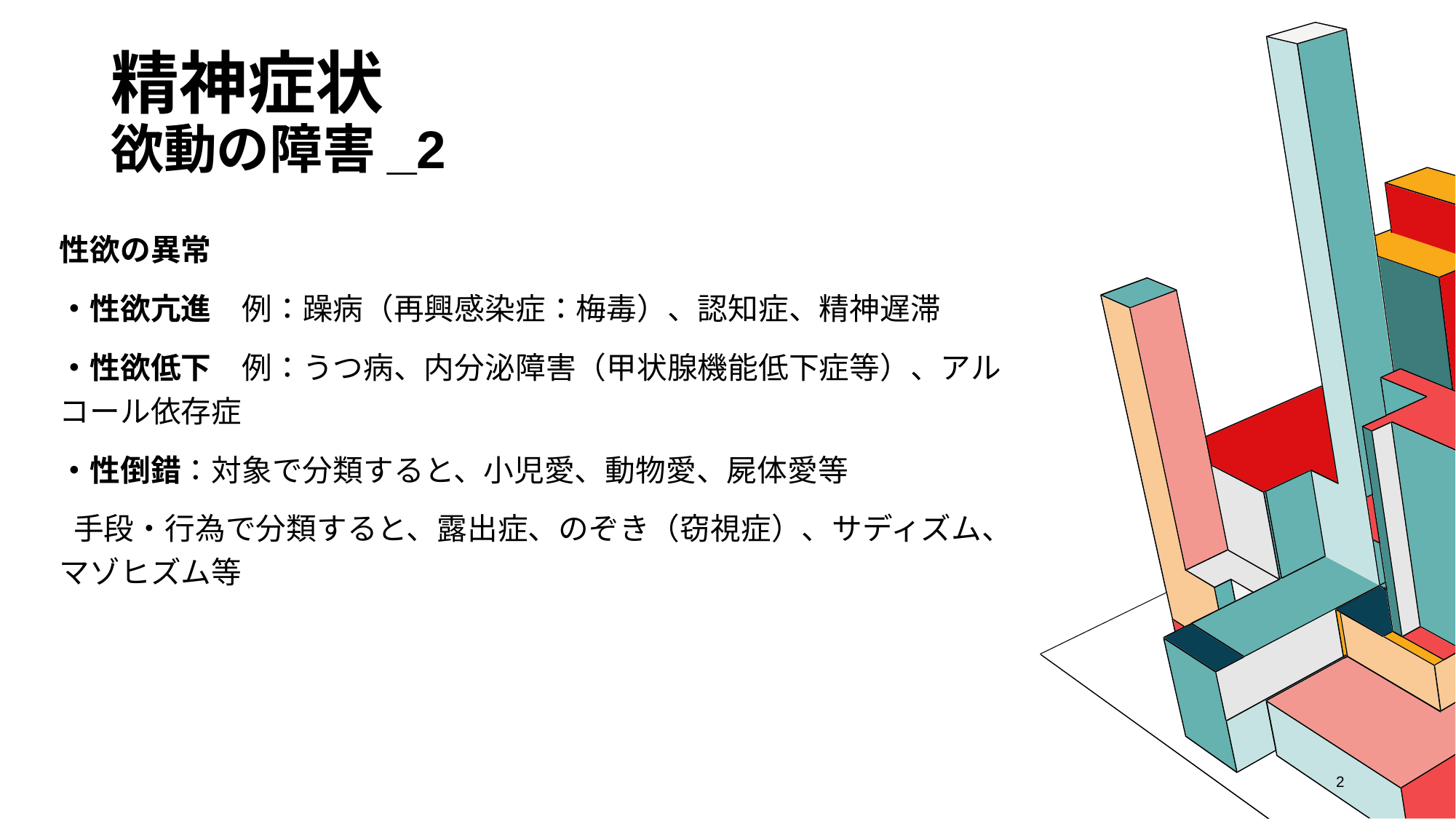

# 精神症状 欲動の障害_2
性欲の異常
・性欲亢進　例：躁病（再興感染症：梅毒）、認知症、精神遅滞
・性欲低下　例：うつ病、内分泌障害（甲状腺機能低下症等）、アルコール依存症
・性倒錯：対象で分類すると、小児愛、動物愛、屍体愛等
 手段・行為で分類すると、露出症、のぞき（窃視症）、サディズム、マゾヒズム等

2